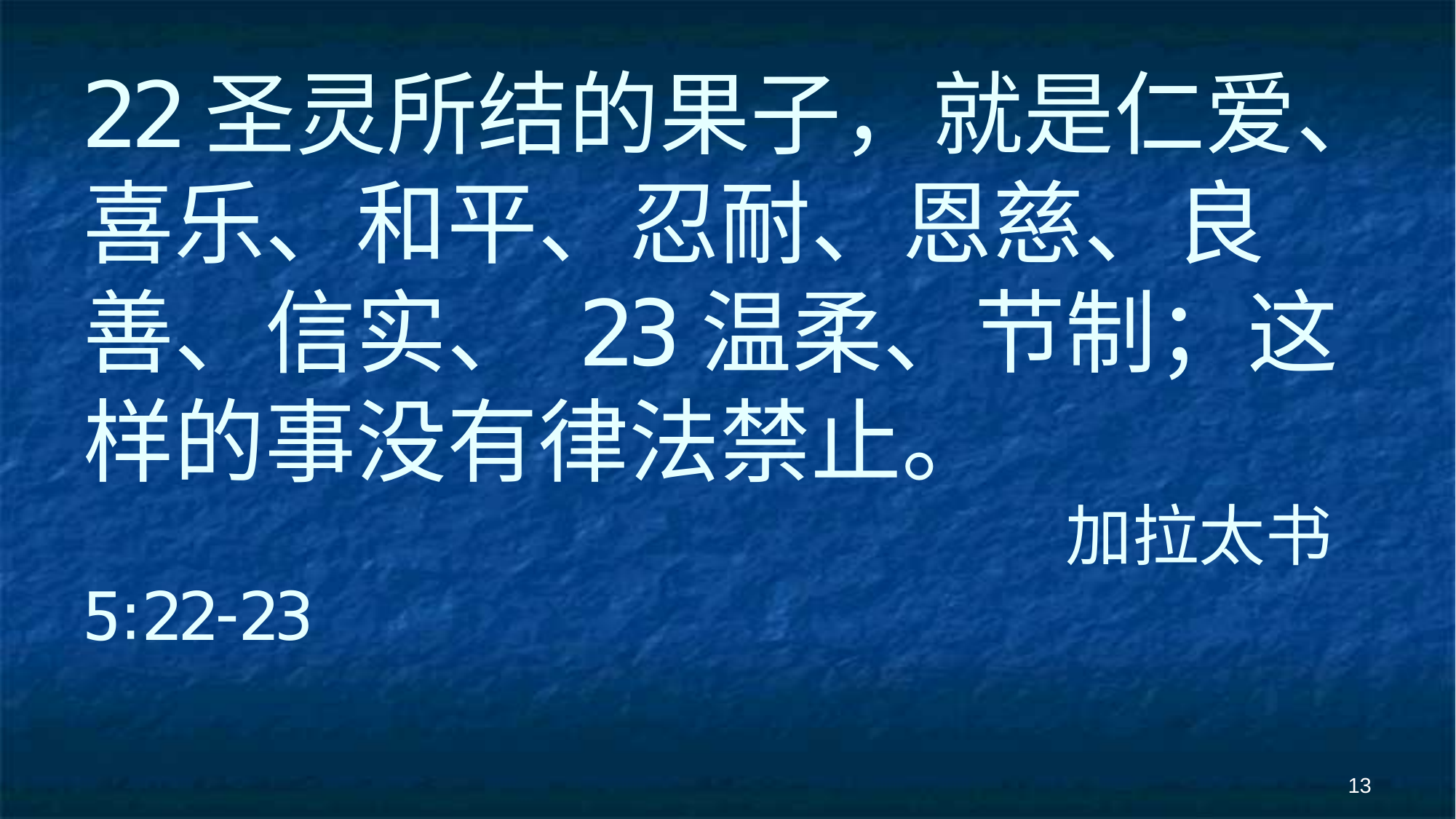

# 22圣灵所结的果子，就是仁爱、喜乐、和平、忍耐、恩慈、良善、信实、 23温柔、节制；这样的事没有律法禁止。													加拉太书5:22-23

13